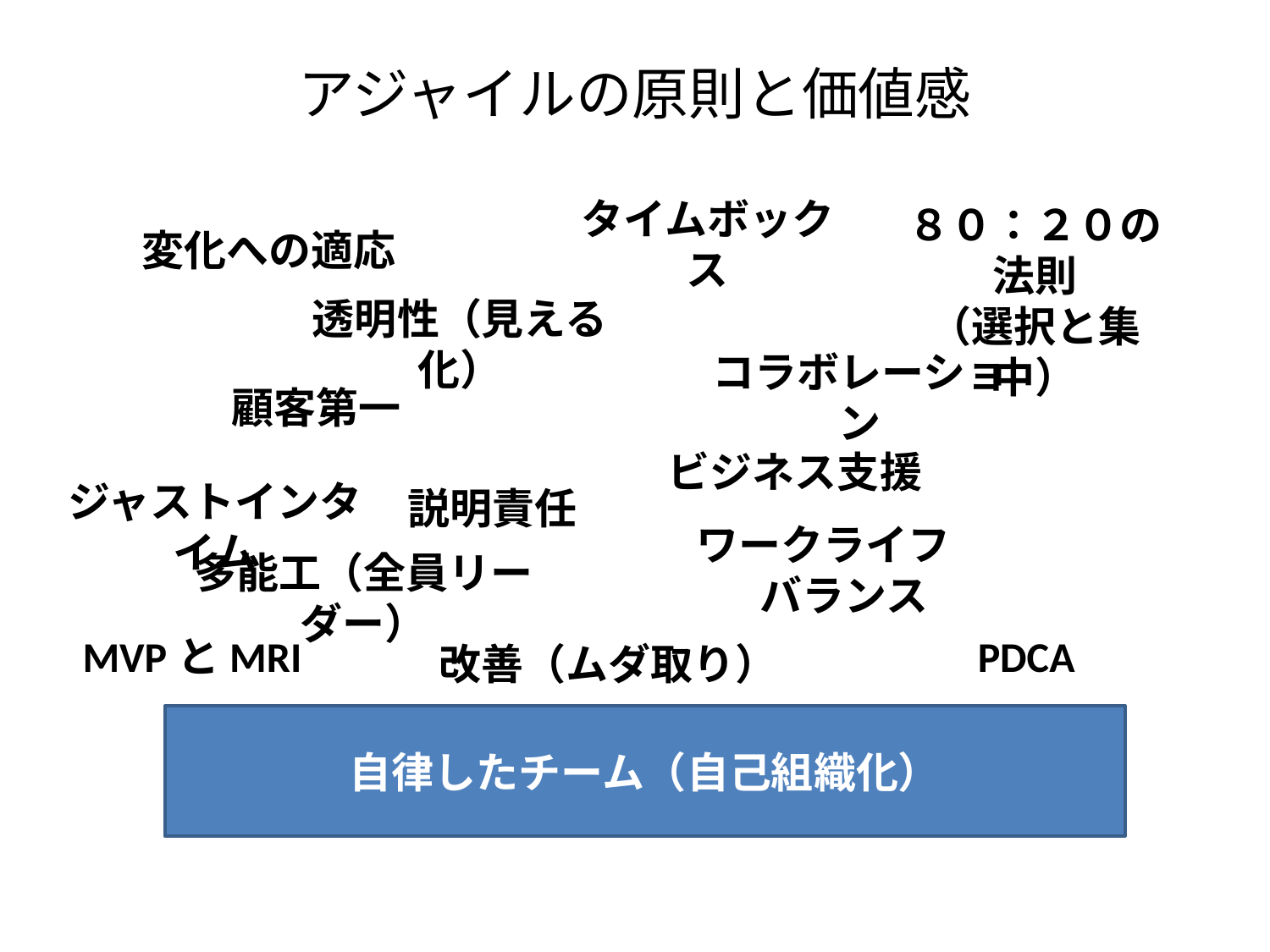

# アジャイルの原則と価値感
タイムボックス
８０：２０の法則
（選択と集中）
変化への適応
透明性（見える化）
コラボレーション
顧客第一
ビジネス支援
ジャストインタイム
説明責任
ワークライフ　バランス
多能工（全員リーダー）
MVPとMRI
PDCA
改善（ムダ取り）
自律したチーム（自己組織化）